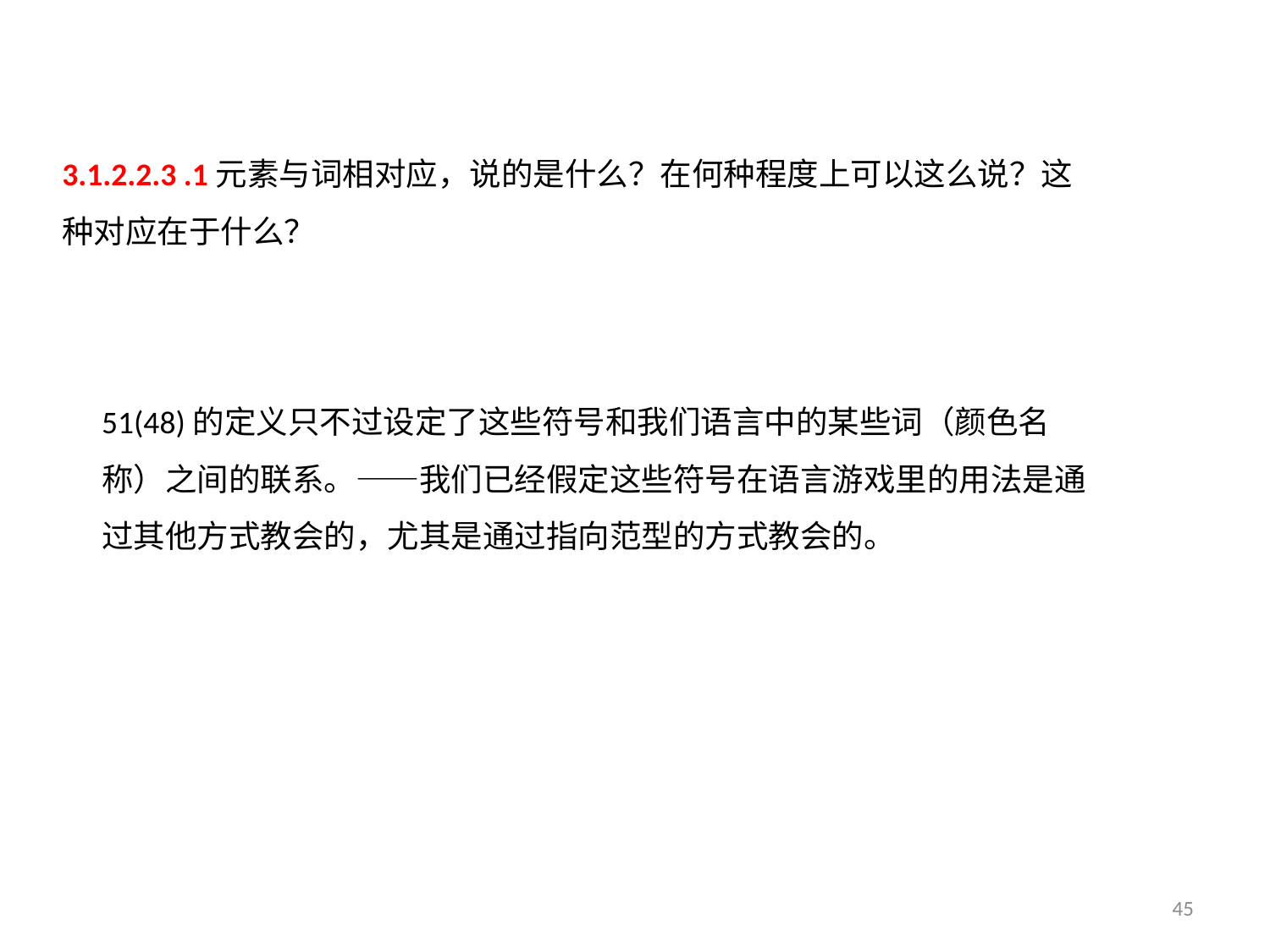

3.1.2.2.3 .1元素与词相对应，说的是什么？在何种程度上可以这么说？这种对应在于什么？
51(48)的定义只不过设定了这些符号和我们语言中的某些词（颜色名称）之间的联系。——我们已经假定这些符号在语言游戏里的用法是通过其他方式教会的，尤其是通过指向范型的方式教会的。
45